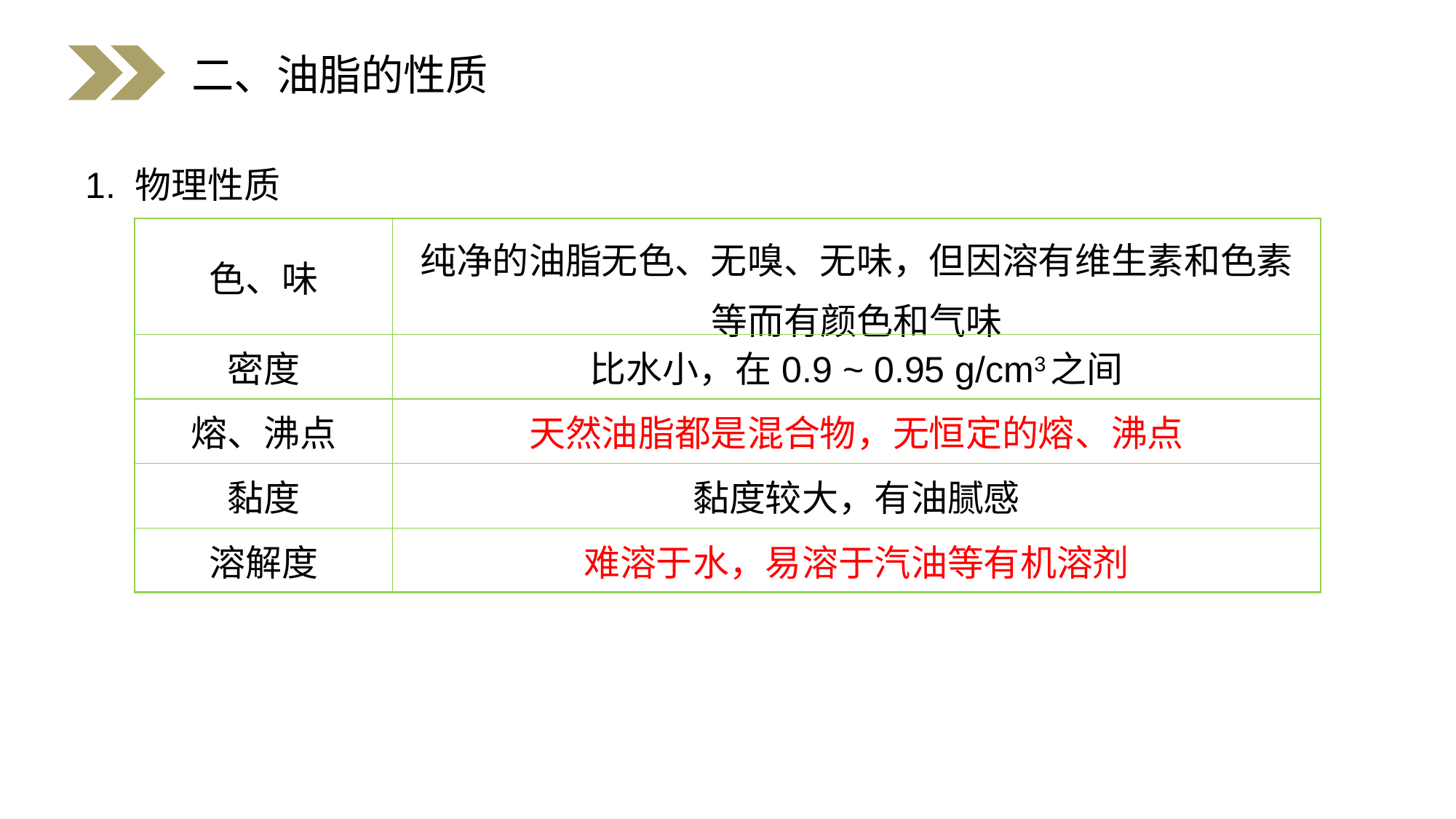

二、油脂的性质
1. 物理性质
| 色、味 | 纯净的油脂无色、无嗅、无味，但因溶有维生素和色素等而有颜色和气味 |
| --- | --- |
| 密度 | 比水小，在0.9 ~ 0.95 g/cm3之间 |
| 熔、沸点 | 天然油脂都是混合物，无恒定的熔、沸点 |
| 黏度 | 黏度较大，有油腻感 |
| 溶解度 | 难溶于水，易溶于汽油等有机溶剂 |